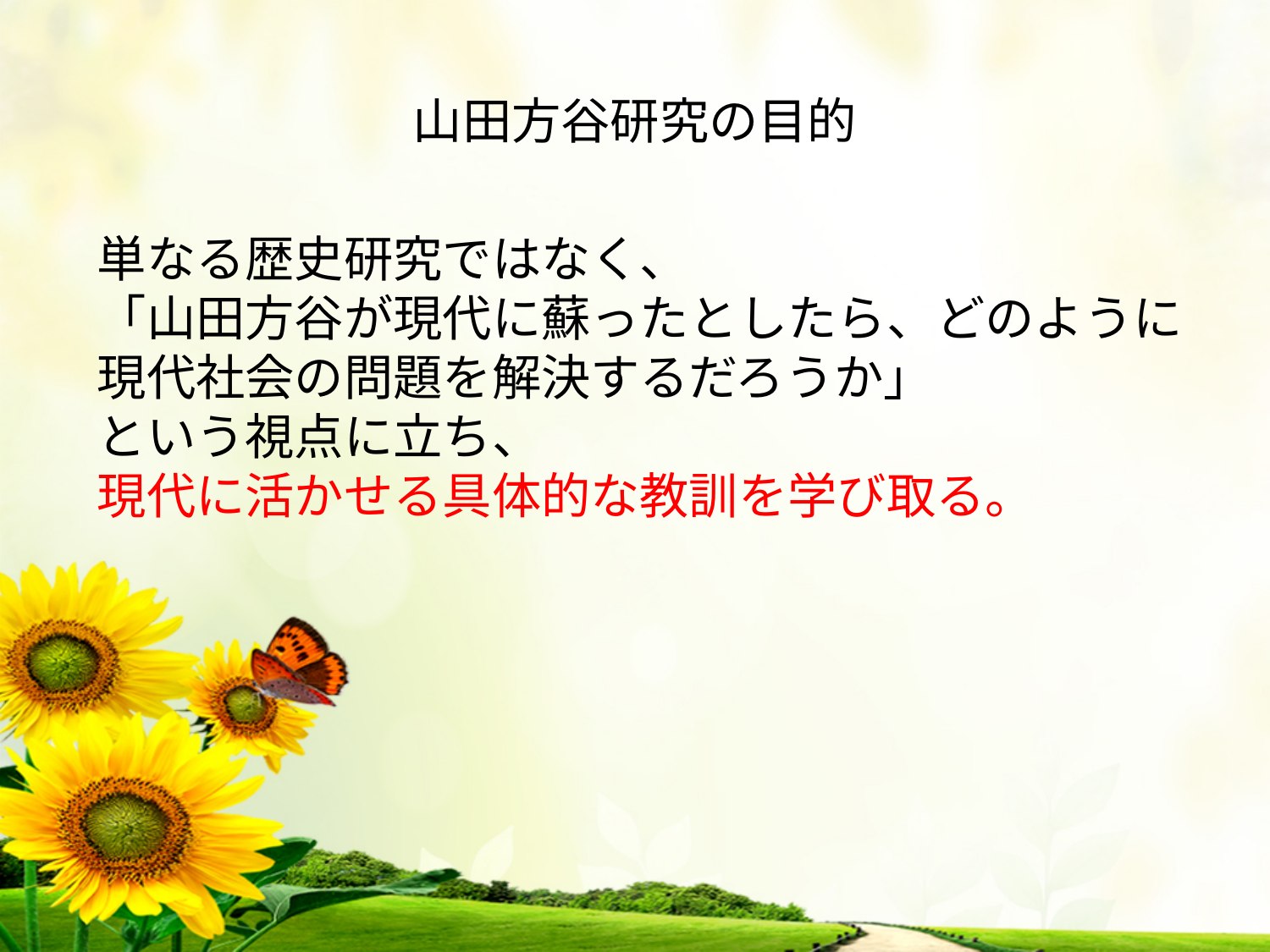

# 山田方谷研究の目的
単なる歴史研究ではなく、
「山田方谷が現代に蘇ったとしたら、どのように現代社会の問題を解決するだろうか」
という視点に立ち、
現代に活かせる具体的な教訓を学び取る。